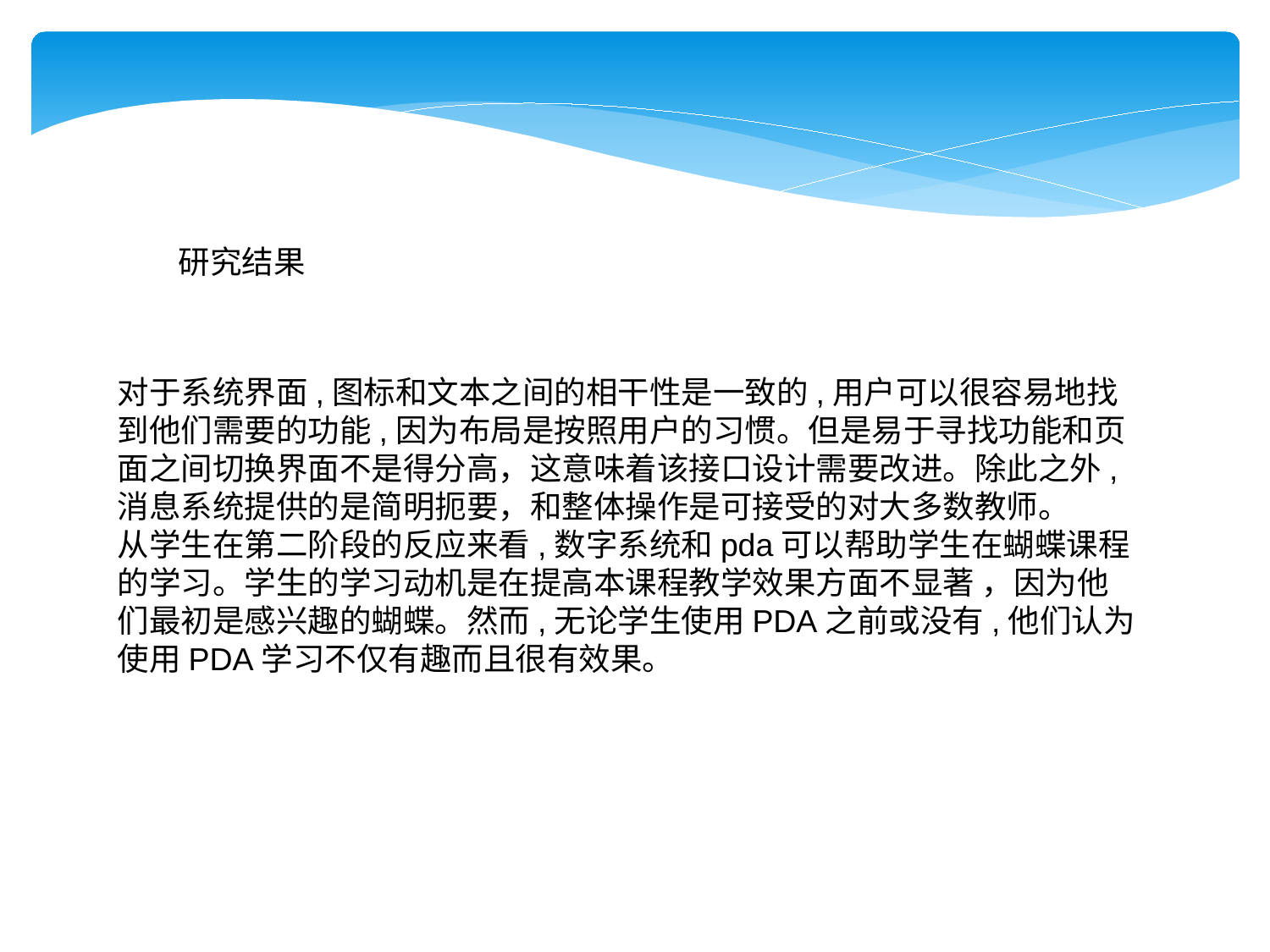

研究结果
对于系统界面,图标和文本之间的相干性是一致的,用户可以很容易地找到他们需要的功能,因为布局是按照用户的习惯。但是易于寻找功能和页面之间切换界面不是得分高，这意味着该接口设计需要改进。除此之外,消息系统提供的是简明扼要，和整体操作是可接受的对大多数教师。
从学生在第二阶段的反应来看,数字系统和pda可以帮助学生在蝴蝶课程的学习。学生的学习动机是在提高本课程教学效果方面不显著 ，因为他们最初是感兴趣的蝴蝶。然而,无论学生使用PDA之前或没有,他们认为使用PDA学习不仅有趣而且很有效果。